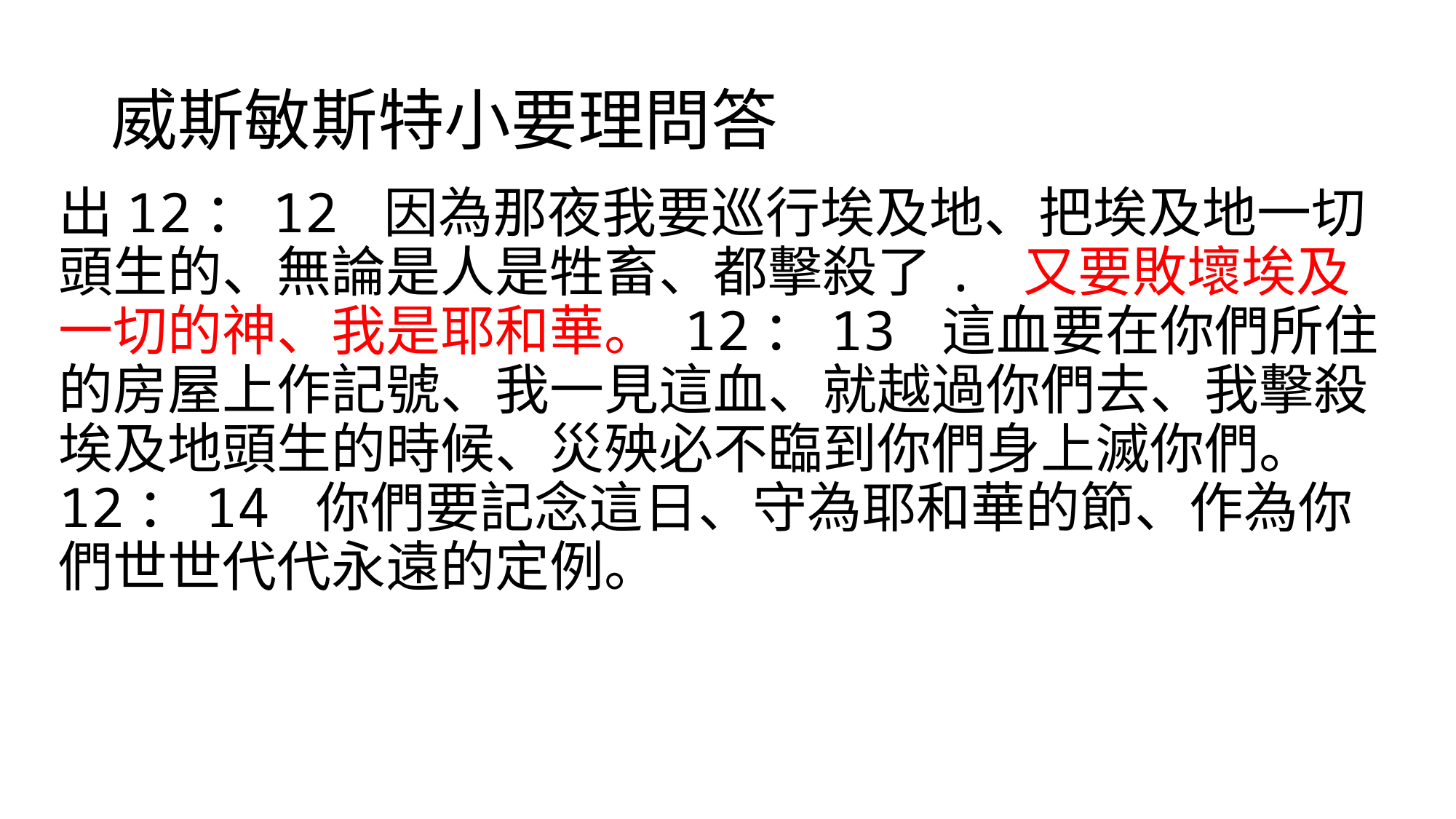

# 威斯敏斯特小要理問答
出12：12 因為那夜我要巡行埃及地、把埃及地一切頭生的、無論是人是牲畜、都擊殺了. 又要敗壞埃及一切的神、我是耶和華。 12：13 這血要在你們所住的房屋上作記號、我一見這血、就越過你們去、我擊殺埃及地頭生的時候、災殃必不臨到你們身上滅你們。 12：14 你們要記念這日、守為耶和華的節、作為你們世世代代永遠的定例。